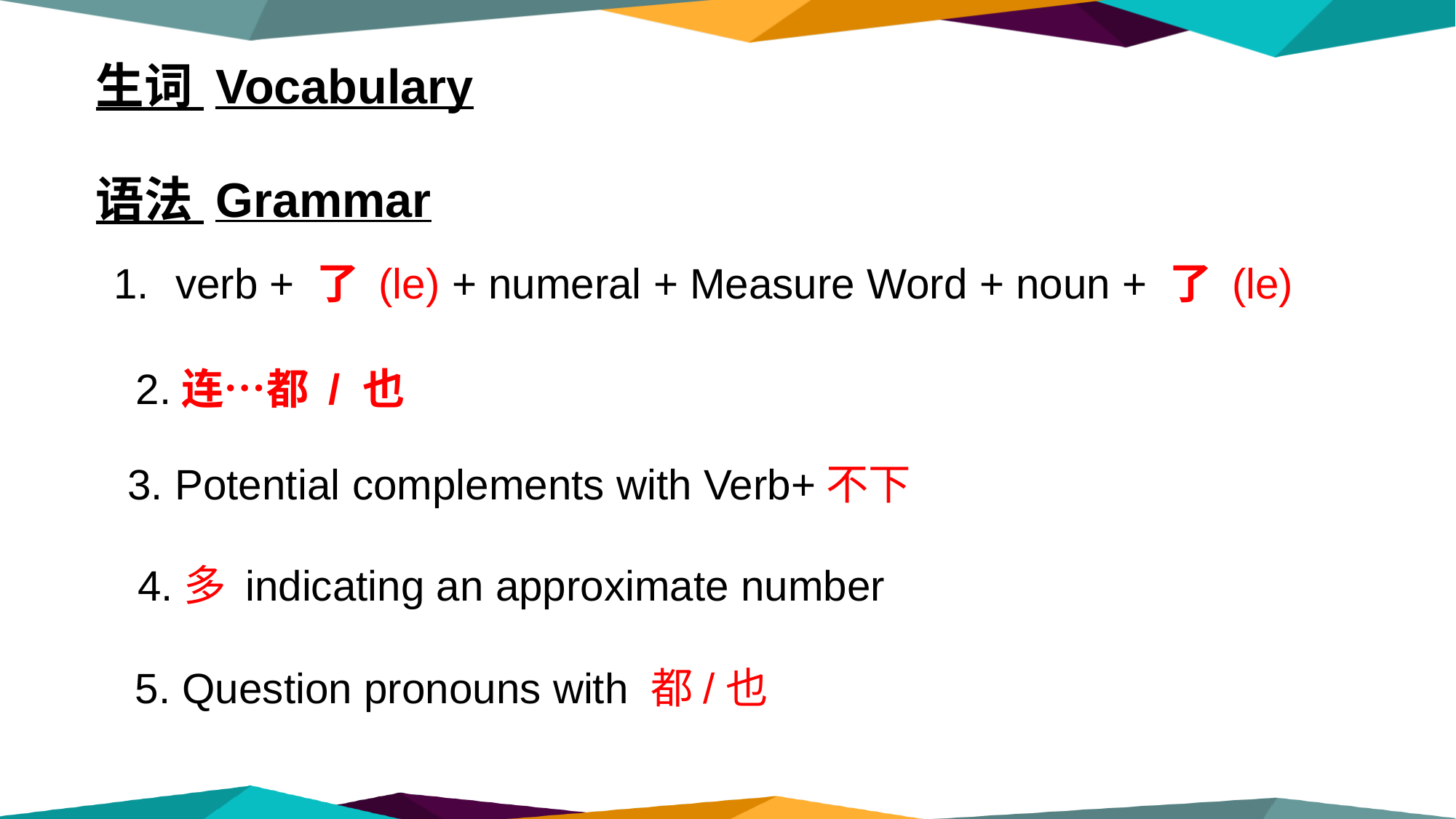

生词 Vocabulary
语法 Grammar
verb + 了 (le) + numeral + Measure Word + noun + 了 (le)
2.连…都 / 也

3. Potential complements with Verb+不下
4.多 indicating an approximate number
5. Question pronouns with 都/也